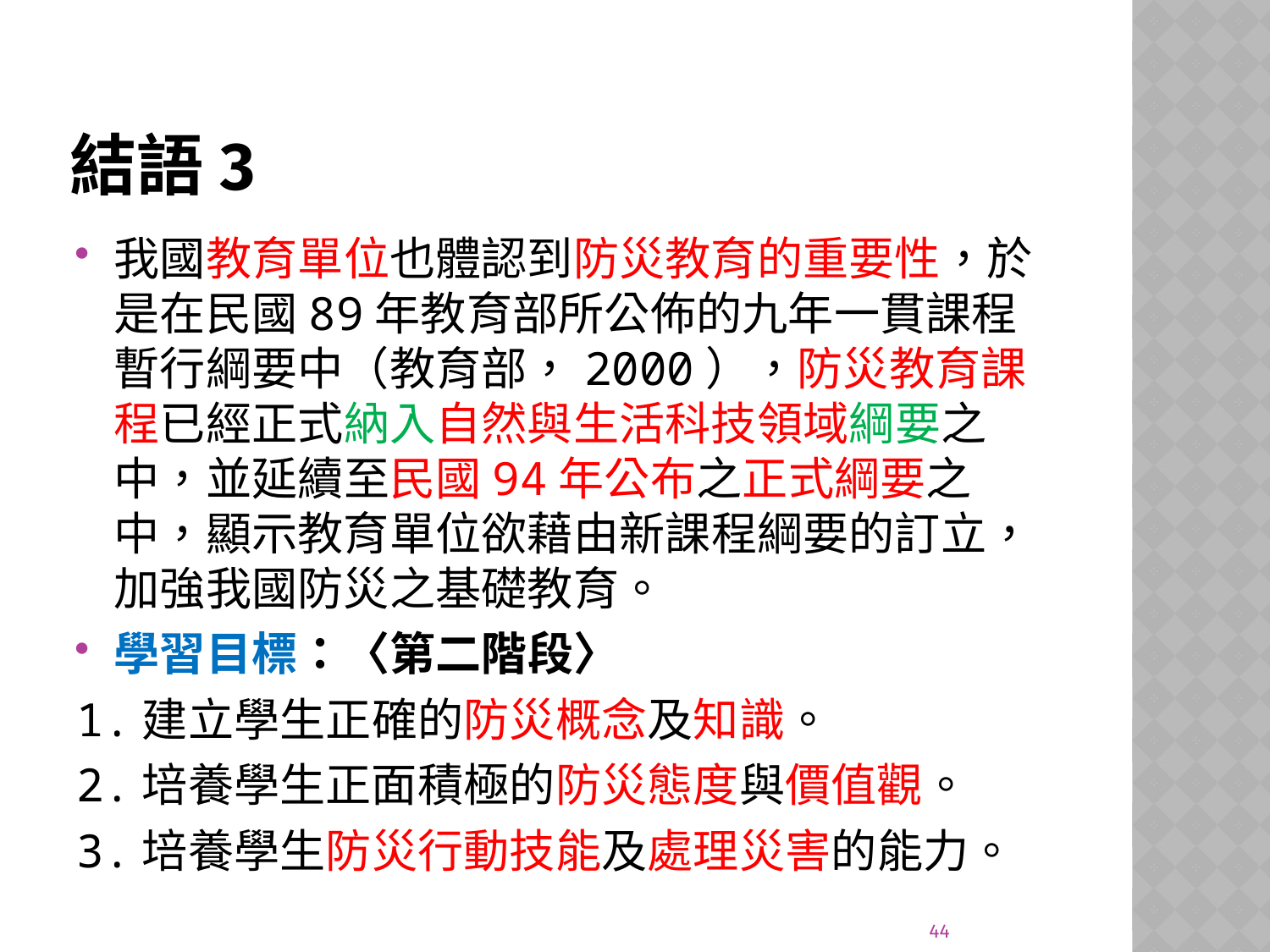

# 結語3
我國教育單位也體認到防災教育的重要性，於是在民國89年教育部所公佈的九年一貫課程暫行綱要中（教育部，2000），防災教育課程已經正式納入自然與生活科技領域綱要之中，並延續至民國94年公布之正式綱要之中，顯示教育單位欲藉由新課程綱要的訂立，加強我國防災之基礎教育。
學習目標：〈第二階段〉
1.建立學生正確的防災概念及知識。
2.培養學生正面積極的防災態度與價值觀。
3.培養學生防災行動技能及處理災害的能力。
44